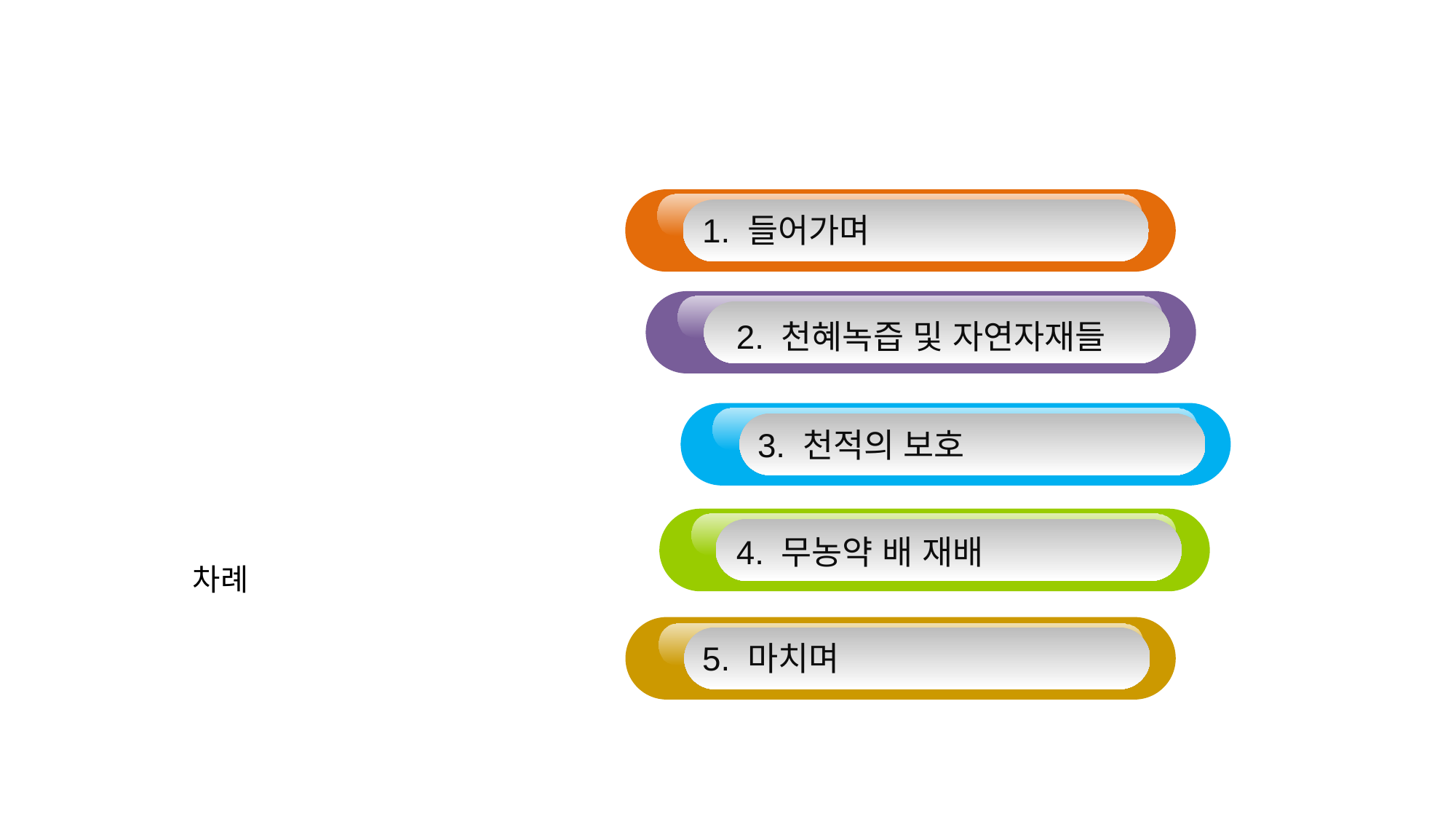

1. 들어가며

2. 천혜녹즙 및 자연자재들

3. 천적의 보호

4. 무농약 배 재배
차례

5. 마치며